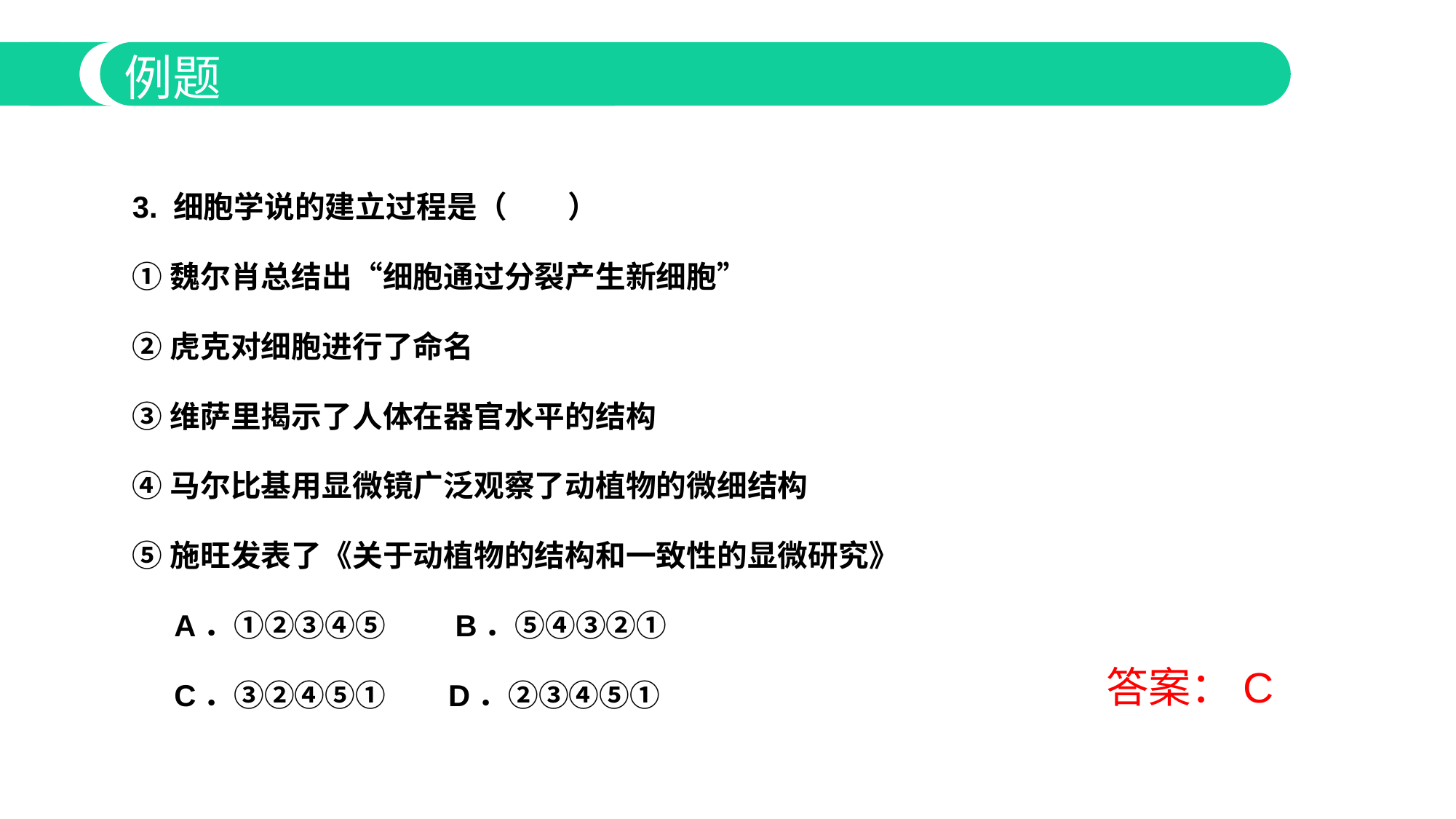

例题
3. 细胞学说的建立过程是（　　）
①魏尔肖总结出“细胞通过分裂产生新细胞”
②虎克对细胞进行了命名
③维萨里揭示了人体在器官水平的结构
④马尔比基用显微镜广泛观察了动植物的微细结构
⑤施旺发表了《关于动植物的结构和一致性的显微研究》
     A．①②③④⑤         B．⑤④③②①
     C．③②④⑤①        D．②③④⑤①

答案：C